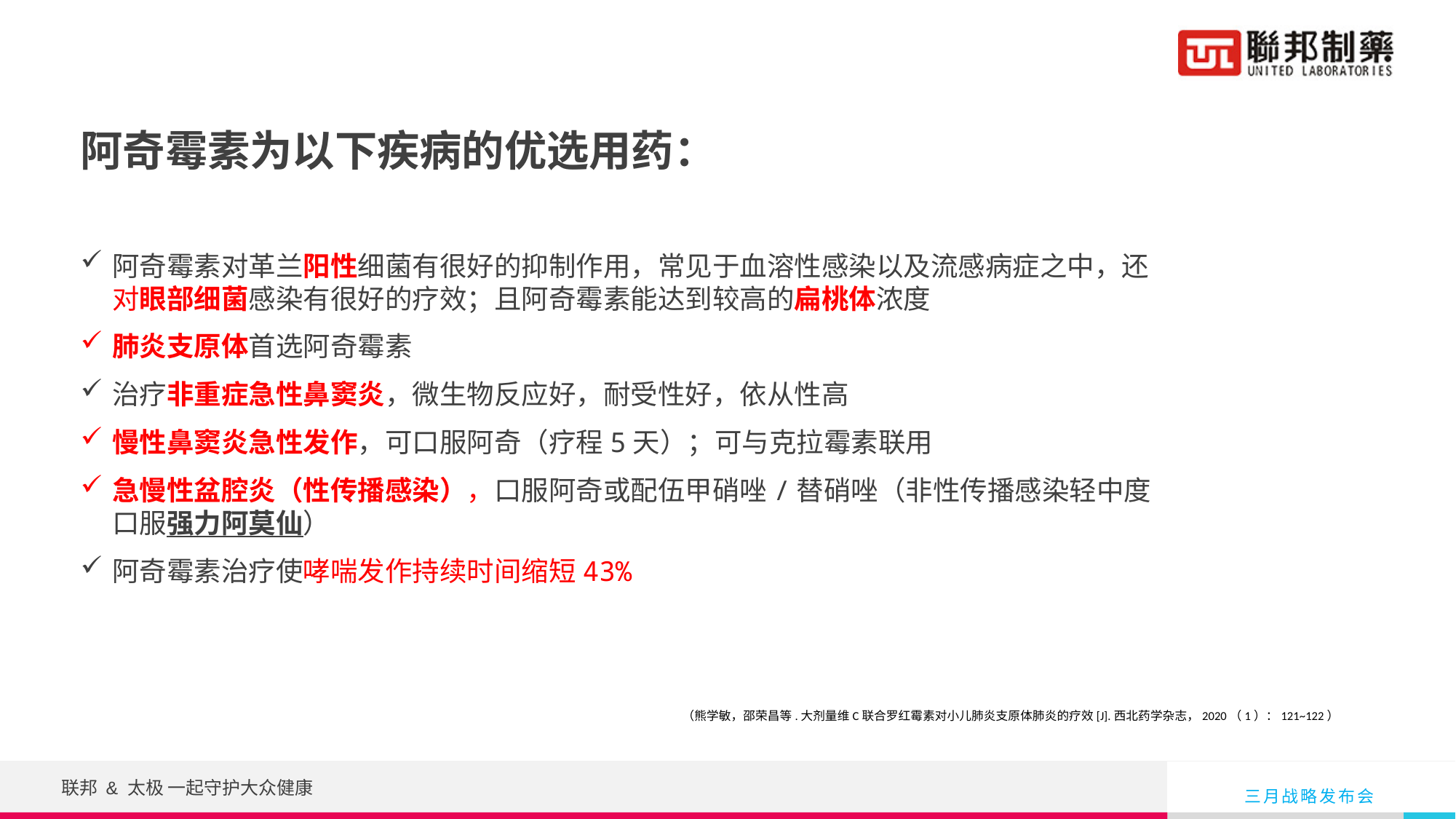

阿奇霉素为以下疾病的优选用药：

阿奇霉素对革兰阳性细菌有很好的抑制作用，常见于血溶性感染以及流感病症之中，还对眼部细菌感染有很好的疗效；且阿奇霉素能达到较高的扁桃体浓度
肺炎支原体首选阿奇霉素
治疗非重症急性鼻窦炎，微生物反应好，耐受性好，依从性高
慢性鼻窦炎急性发作，可口服阿奇（疗程5天）；可与克拉霉素联用
急慢性盆腔炎（性传播感染），口服阿奇或配伍甲硝唑/替硝唑（非性传播感染轻中度口服强力阿莫仙）
阿奇霉素治疗使哮喘发作持续时间缩短43%
（熊学敏，邵荣昌等.大剂量维C联合罗红霉素对小儿肺炎支原体肺炎的疗效[J].西北药学杂志，2020（1）：121~122）
联邦 & 太极 一起守护大众健康